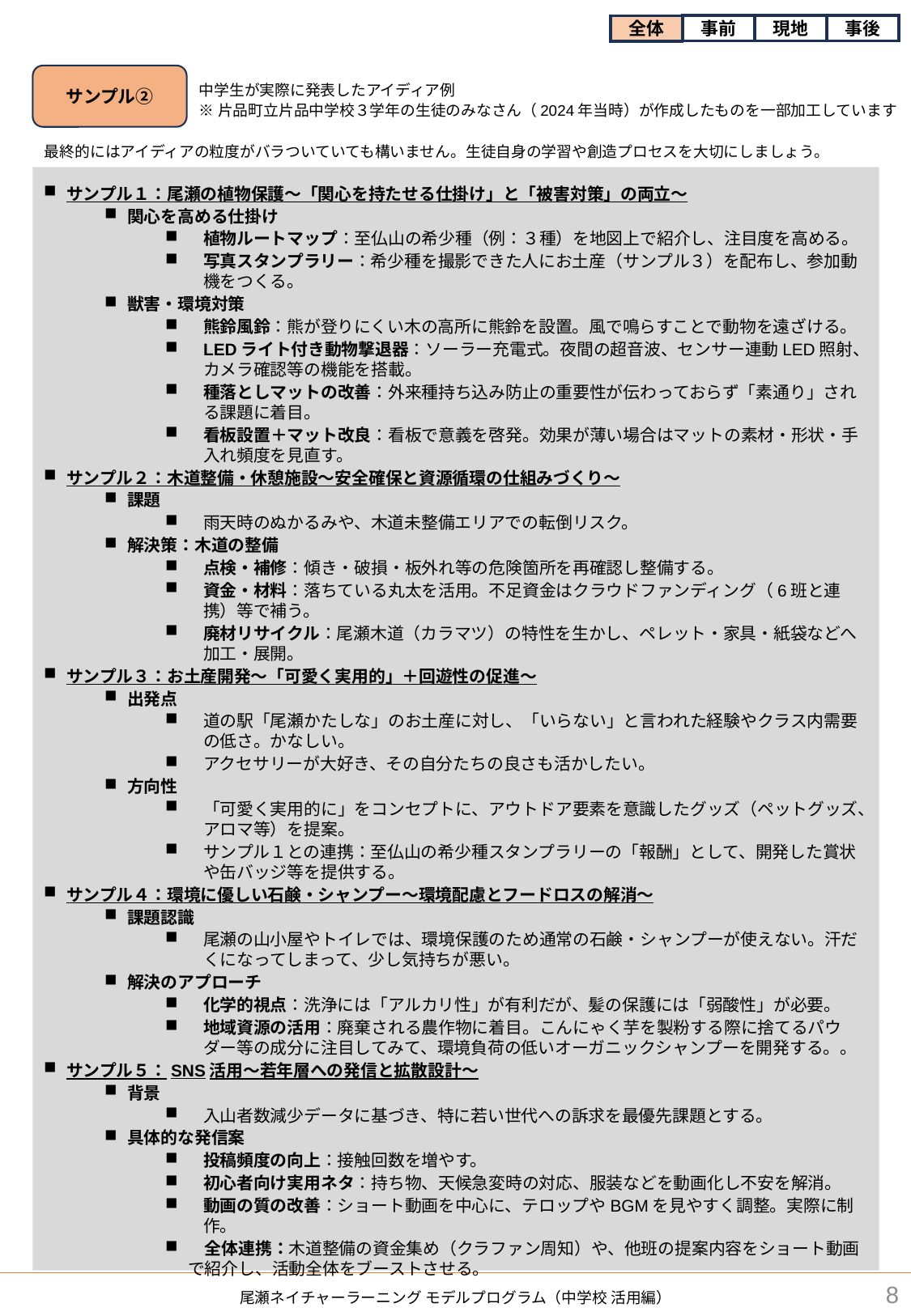

事前
現地
事後
全体
サンプル②
中学生が実際に発表したアイディア例
※片品町立片品中学校３学年の生徒のみなさん（2024年当時）が作成したものを一部加工しています
最終的にはアイディアの粒度がバラついていても構いません。生徒自身の学習や創造プロセスを大切にしましょう。

サンプル１：尾瀬の植物保護〜「関心を持たせる仕掛け」と「被害対策」の両立〜
関心を高める仕掛け
植物ルートマップ：至仏山の希少種（例：３種）を地図上で紹介し、注目度を高める。
写真スタンプラリー：希少種を撮影できた人にお土産（サンプル３）を配布し、参加動機をつくる。
獣害・環境対策
熊鈴風鈴：熊が登りにくい木の高所に熊鈴を設置。風で鳴らすことで動物を遠ざける。
LEDライト付き動物撃退器：ソーラー充電式。夜間の超音波、センサー連動LED照射、カメラ確認等の機能を搭載。
種落としマットの改善：外来種持ち込み防止の重要性が伝わっておらず「素通り」される課題に着目。
看板設置＋マット改良：看板で意義を啓発。効果が薄い場合はマットの素材・形状・手入れ頻度を見直す。
サンプル２：木道整備・休憩施設〜安全確保と資源循環の仕組みづくり〜
課題
雨天時のぬかるみや、木道未整備エリアでの転倒リスク。
解決策：木道の整備
点検・補修：傾き・破損・板外れ等の危険箇所を再確認し整備する。
資金・材料：落ちている丸太を活用。不足資金はクラウドファンディング（6班と連携）等で補う。
廃材リサイクル：尾瀬木道（カラマツ）の特性を生かし、ペレット・家具・紙袋などへ加工・展開。
サンプル３：お土産開発〜「可愛く実用的」＋回遊性の促進〜
出発点
道の駅「尾瀬かたしな」のお土産に対し、「いらない」と言われた経験やクラス内需要の低さ。かなしい。
アクセサリーが大好き、その自分たちの良さも活かしたい。
方向性
「可愛く実用的に」をコンセプトに、アウトドア要素を意識したグッズ（ペットグッズ、アロマ等）を提案。
サンプル１との連携：至仏山の希少種スタンプラリーの「報酬」として、開発した賞状や缶バッジ等を提供する。
サンプル４：環境に優しい石鹸・シャンプー〜環境配慮とフードロスの解消〜
課題認識
尾瀬の山小屋やトイレでは、環境保護のため通常の石鹸・シャンプーが使えない。汗だくになってしまって、少し気持ちが悪い。
解決のアプローチ
化学的視点：洗浄には「アルカリ性」が有利だが、髪の保護には「弱酸性」が必要。
地域資源の活用：廃棄される農作物に着目。こんにゃく芋を製粉する際に捨てるパウダー等の成分に注目してみて、環境負荷の低いオーガニックシャンプーを開発する。。
サンプル５：SNS活用〜若年層への発信と拡散設計〜
背景
入山者数減少データに基づき、特に若い世代への訴求を最優先課題とする。
具体的な発信案
投稿頻度の向上：接触回数を増やす。
初心者向け実用ネタ：持ち物、天候急変時の対応、服装などを動画化し不安を解消。
動画の質の改善：ショート動画を中心に、テロップやBGMを見やすく調整。実際に制作。
　全体連携：木道整備の資金集め（クラファン周知）や、他班の提案内容をショート動画で紹介し、活動全体をブーストさせる。
8
尾瀬ネイチャーラーニング モデルプログラム（中学校 活用編）